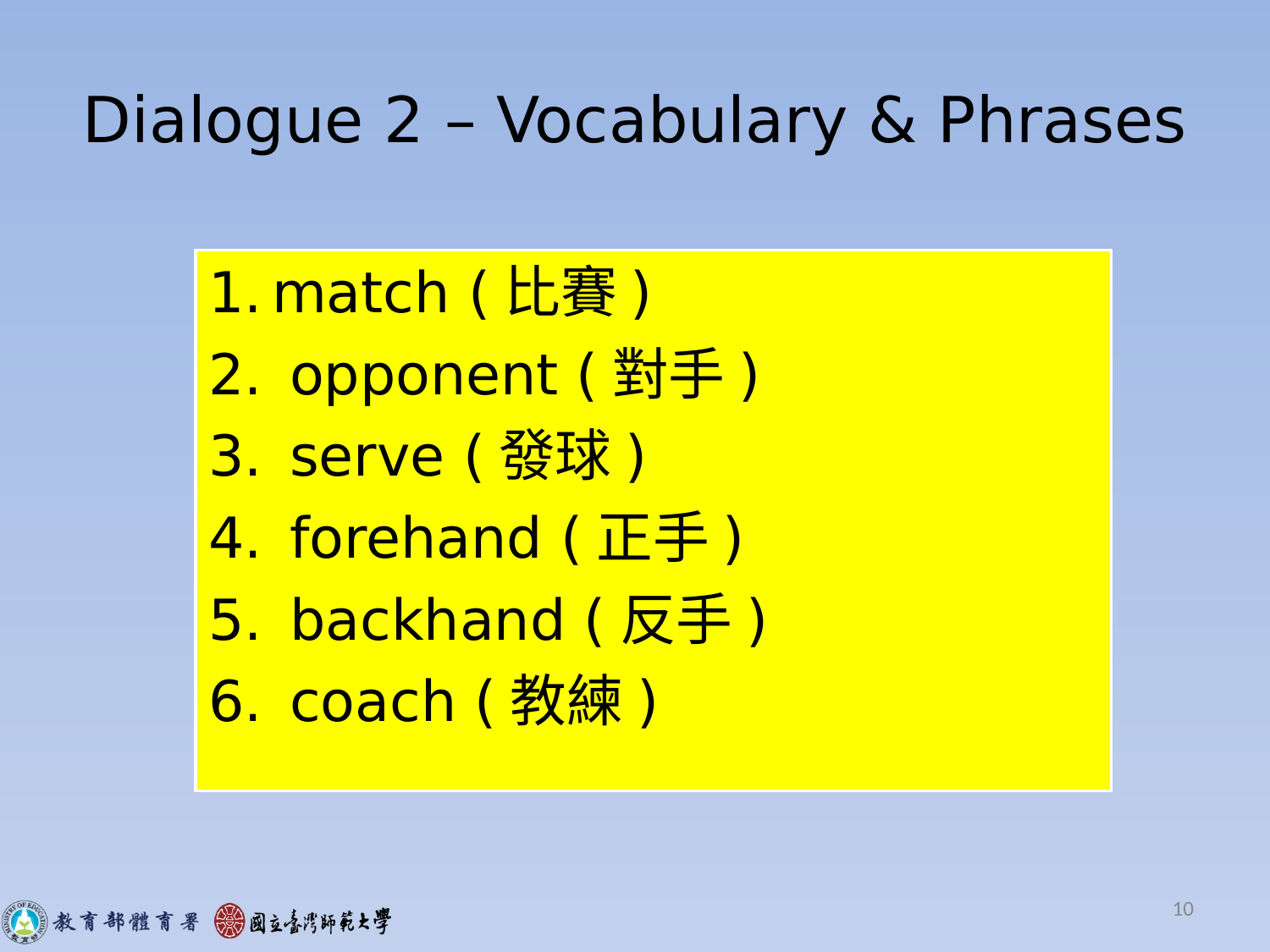

# Dialogue 2 – Vocabulary & Phrases
match (比賽)
 opponent (對手)
 serve (發球)
 forehand (正手)
 backhand (反手)
 coach (教練)

10